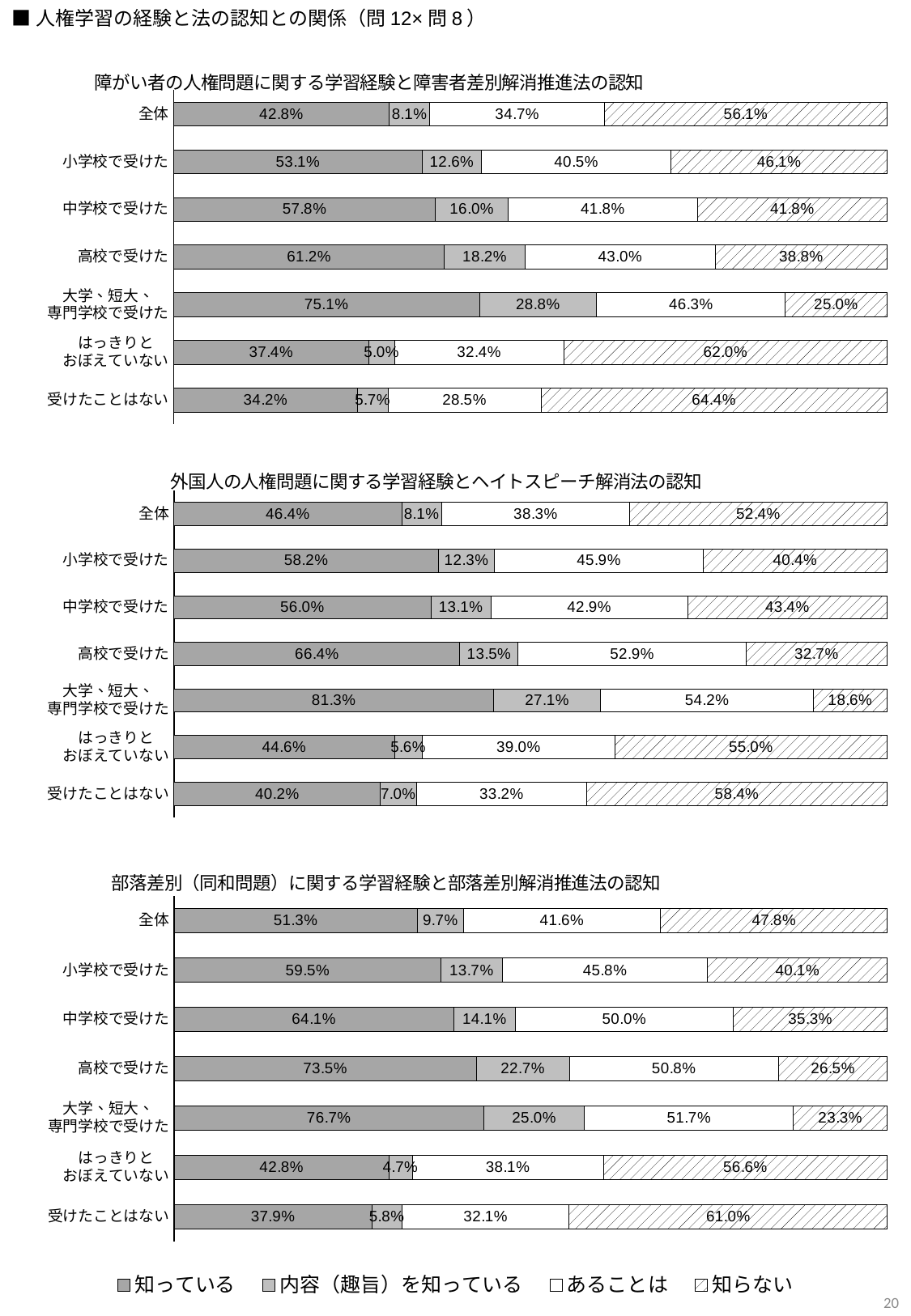

■人権学習の経験と法の認知との関係（問12×問8）

### Chart: 障がい者の人権問題に関する学習経験と障害者差別解消推進法の認知

| Category | 知っている | 内容（趣旨）を知っている | あることは知っている | 知らない |
|---|---|---|---|---|
| 全体 | 0.428 | 0.081 | 0.347 | 0.561 |
| 小学校で受けた | 0.531 | 0.126 | 0.405 | 0.461 |
| 中学校で受けた | 0.578 | 0.16 | 0.418 | 0.418 |
| 高校で受けた | 0.612 | 0.182 | 0.43 | 0.388 |
| 大学、短大、
専門学校で受けた | 0.751 | 0.288 | 0.463 | 0.25 |
| はっきりと
おぼえていない | 0.374 | 0.05 | 0.324 | 0.62 |
| 受けたことはない | 0.342 | 0.057 | 0.285 | 0.644 |

### Chart: 外国人の人権問題に関する学習経験とヘイトスピーチ解消法の認知

| Category | 知っている | 内容（趣旨）を知っている | あることは知っている | 知らない |
|---|---|---|---|---|
| 全体 | 0.464 | 0.081 | 0.383 | 0.524 |
| 小学校で受けた | 0.582 | 0.123 | 0.459 | 0.404 |
|  中学校で受けた | 0.56 | 0.131 | 0.429 | 0.434 |
| 高校で受けた | 0.664 | 0.135 | 0.529 | 0.327 |
| 大学、短大、
専門学校で受けた | 0.813 | 0.271 | 0.542 | 0.186 |
| はっきりと
おぼえていない | 0.446 | 0.056 | 0.39 | 0.55 |
| 受けたことはない | 0.402 | 0.07 | 0.332 | 0.584 |

### Chart: 部落差別（同和問題）に関する学習経験と部落差別解消推進法の認知

| Category | 知っている | 内容（趣旨）を知っている | あることは | 知らない |
|---|---|---|---|---|
| 全体 | 0.513 | 0.097 | 0.416 | 0.478 |
| 小学校で受けた | 0.595 | 0.137 | 0.458 | 0.401 |
| 中学校で受けた | 0.641 | 0.141 | 0.5 | 0.353 |
| 高校で受けた | 0.735 | 0.227 | 0.508 | 0.265 |
| 大学、短大、
専門学校で受けた | 0.767 | 0.25 | 0.517 | 0.233 |
| はっきりと
おぼえていない | 0.428 | 0.047 | 0.381 | 0.566 |
| 受けたことはない | 0.379 | 0.058 | 0.321 | 0.61 |
20